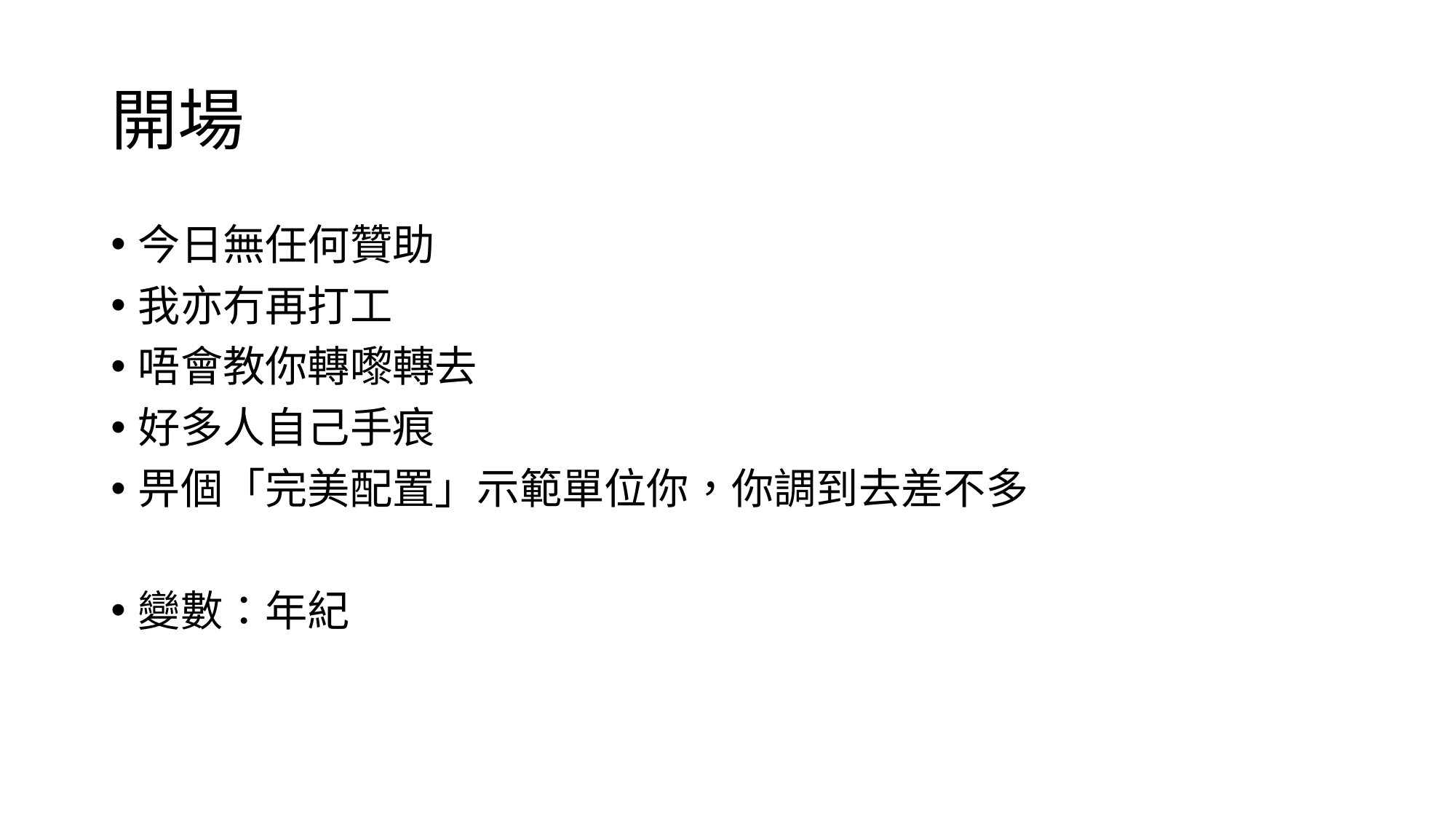

# 開場
今日無任何贊助
我亦冇再打工
唔會教你轉嚟轉去
好多人自己手痕
畀個「完美配置」示範單位你，你調到去差不多

變數：年紀